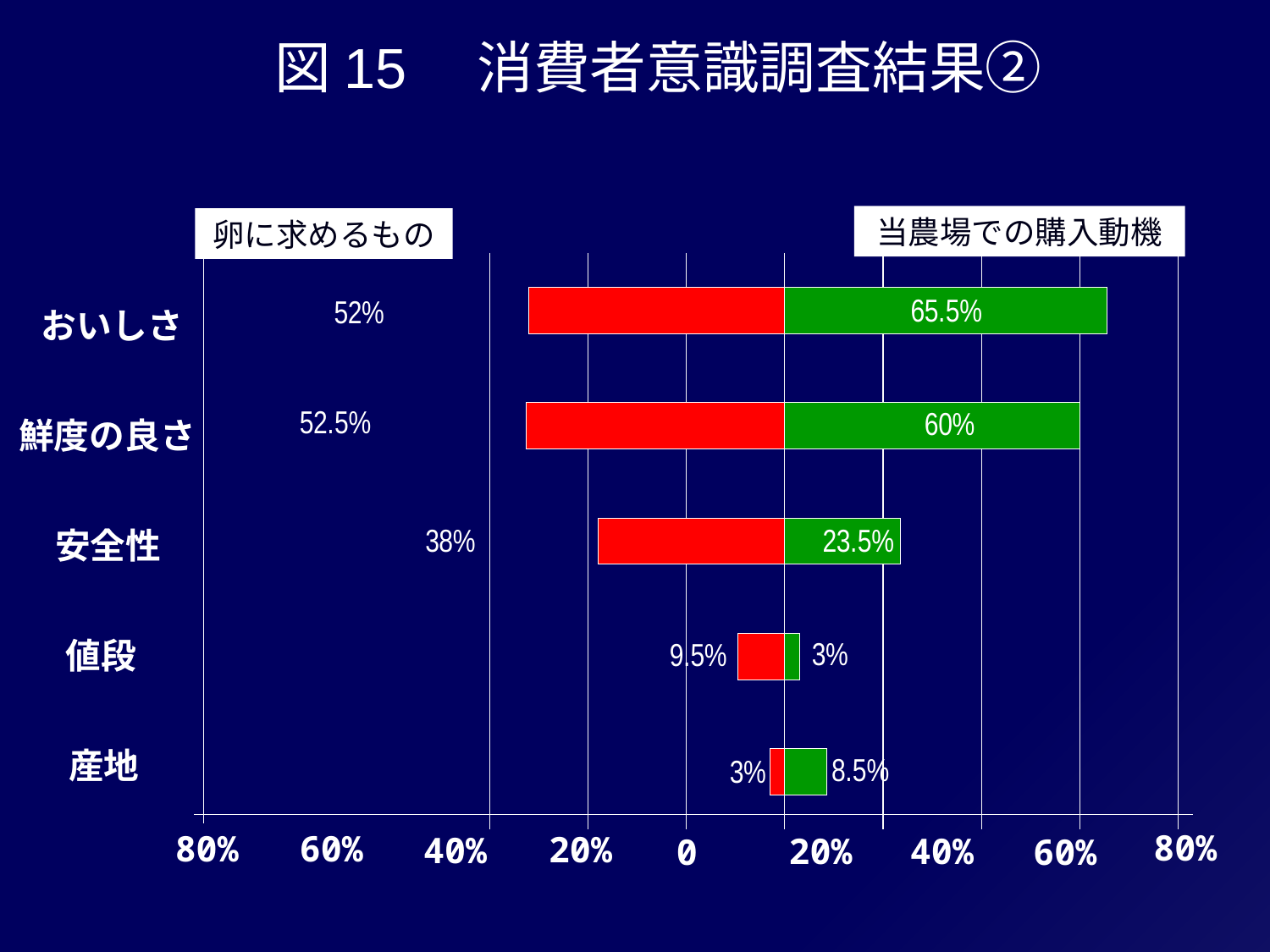

図15　消費者意識調査結果②
当農場での購入動機
卵に求めるもの

### Chart

| Category | 系列 1 | 系列 2 | 系列 3 |
|---|---|---|---|
| 産地 | 8.5 | -3.0 | None |
| 値段 | 3.0 | -9.5 | None |
| 安全性 | 23.5 | -38.0 | None |
| 鮮度の良さ | 60.0 | -52.5 | None |
| おいしさ | 65.5 | -52.0 | None |
80%
60%
20%
40%
40%
20%
0
60%
80%
おいしさ
鮮度の良さ
安全性
値段
産地